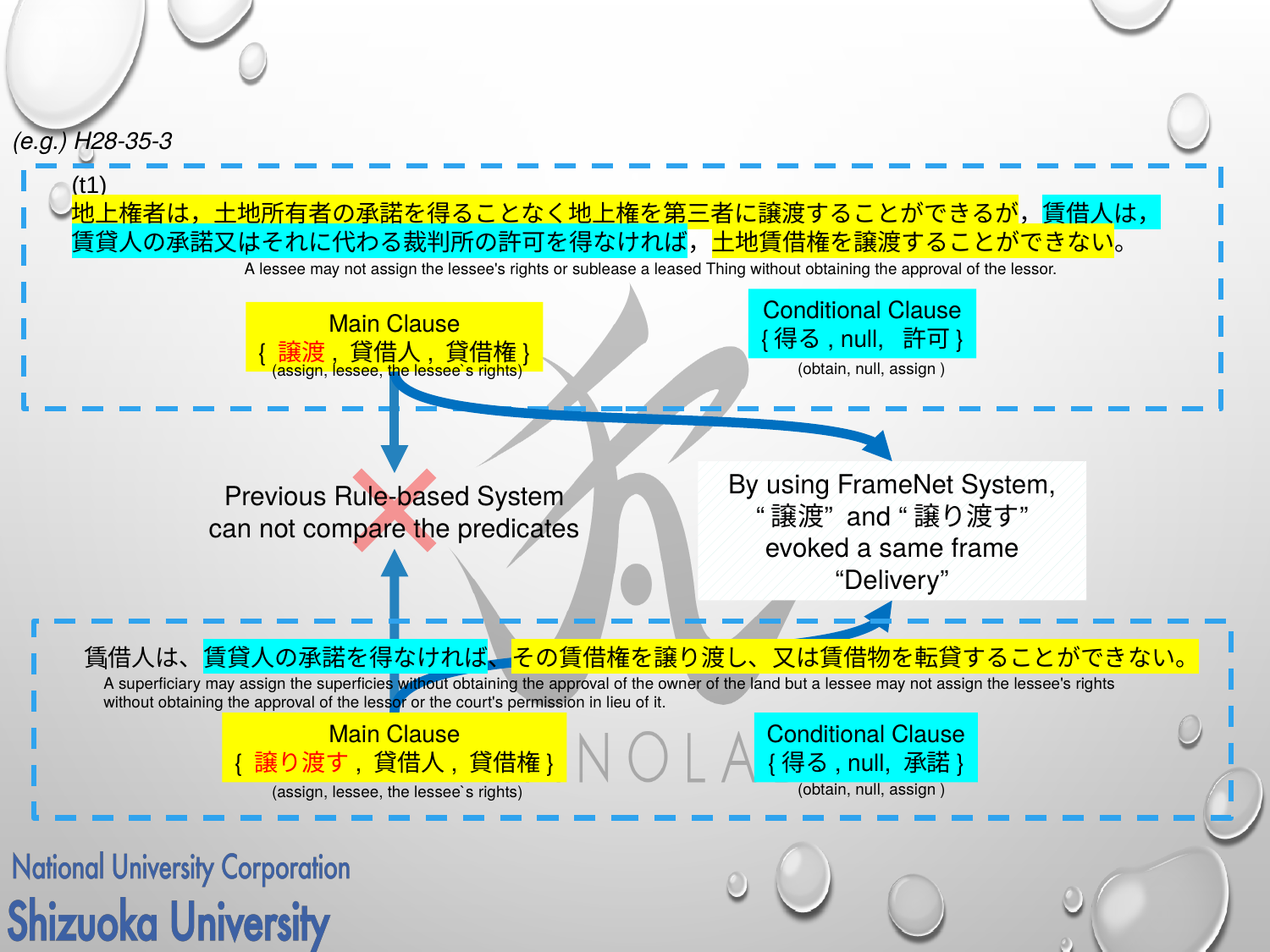

(e.g.) H28-35-3
(t1)
地上権者は，土地所有者の承諾を得ることなく地上権を第三者に譲渡することができるが，賃借人は，賃貸人の承諾又はそれに代わる裁判所の許可を得なければ，土地賃借権を譲渡することができない。

Conditional Clause
{得る, null,  許可}
Main Clause
{ 譲渡, 貸借人, 貸借権}
I
A lessee may not assign the lessee's rights or sublease a leased Thing without obtaining the approval of the lessor.
(obtain, null, assign )
(assign, lessee, the lessee`s rights)

 By using FrameNet System,
“譲渡” and “譲り渡す” evoked a same frame “Delivery”
Previous Rule-based System can not compare the predicates

賃借人は、賃貸人の承諾を得なければ、その賃借権を譲り渡し、又は賃借物を転貸することができない。
Main Clause
{ 譲り渡す, 貸借人, 貸借権}
Conditional Clause
{得る, null, 承諾}
I
A superficiary may assign the superficies without obtaining the approval of the owner of the land but a lessee may not assign the lessee's rights without obtaining the approval of the lessor or the court's permission in lieu of it.
(obtain, null, assign )
(assign, lessee, the lessee`s rights)